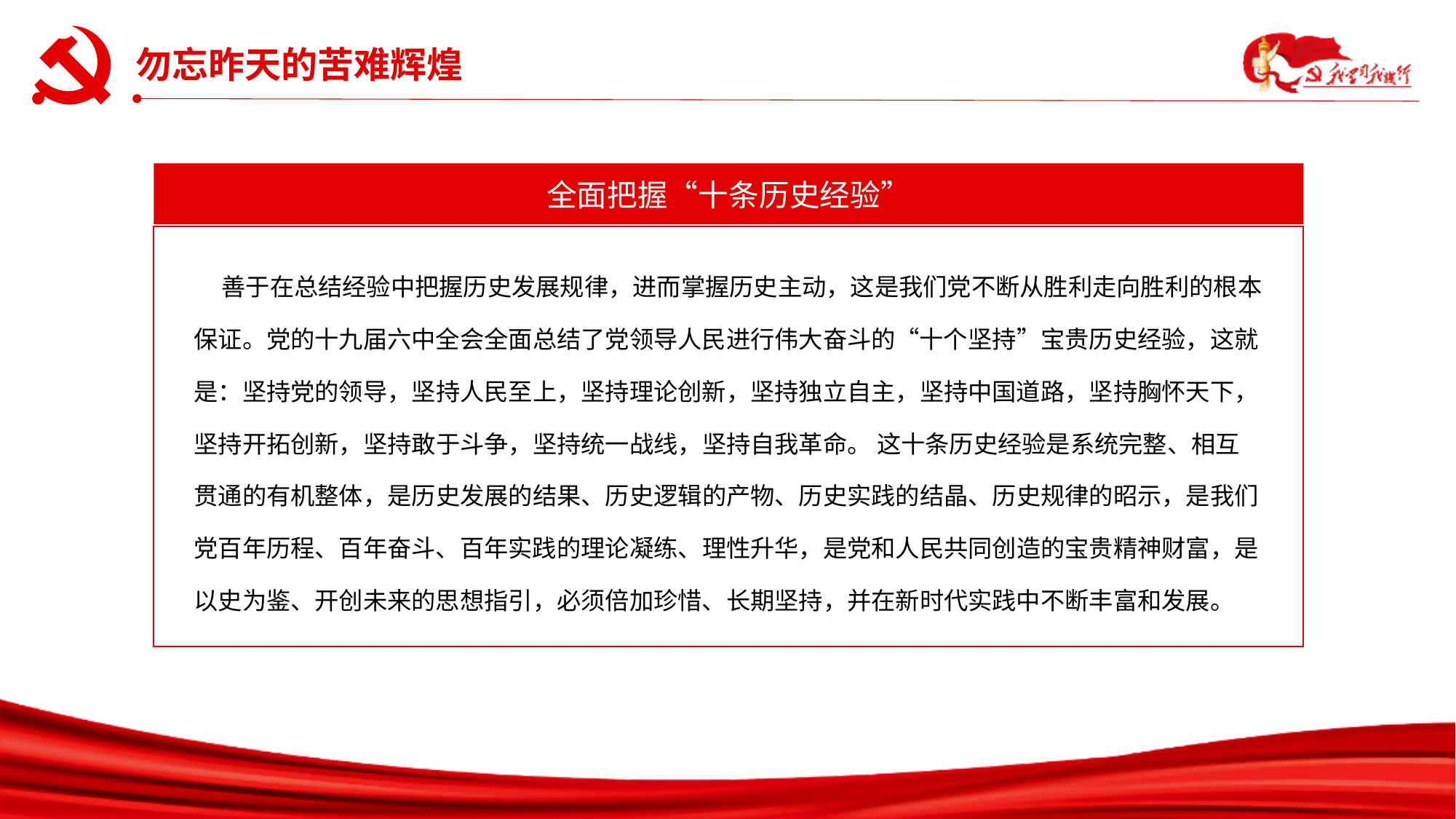

勿忘昨天的苦难辉煌
全面把握“十条历史经验”

    善于在总结经验中把握历史发展规律，进而掌握历史主动，这是我们党不断从胜利走向胜利的根本保证。党的十九届六中全会全面总结了党领导人民进行伟大奋斗的“十个坚持”宝贵历史经验，这就是：坚持党的领导，坚持人民至上，坚持理论创新，坚持独立自主，坚持中国道路，坚持胸怀天下，坚持开拓创新，坚持敢于斗争，坚持统一战线，坚持自我革命。 这十条历史经验是系统完整、相互贯通的有机整体，是历史发展的结果、历史逻辑的产物、历史实践的结晶、历史规律的昭示，是我们党百年历程、百年奋斗、百年实践的理论凝练、理性升华，是党和人民共同创造的宝贵精神财富，是以史为鉴、开创未来的思想指引，必须倍加珍惜、长期坚持，并在新时代实践中不断丰富和发展。